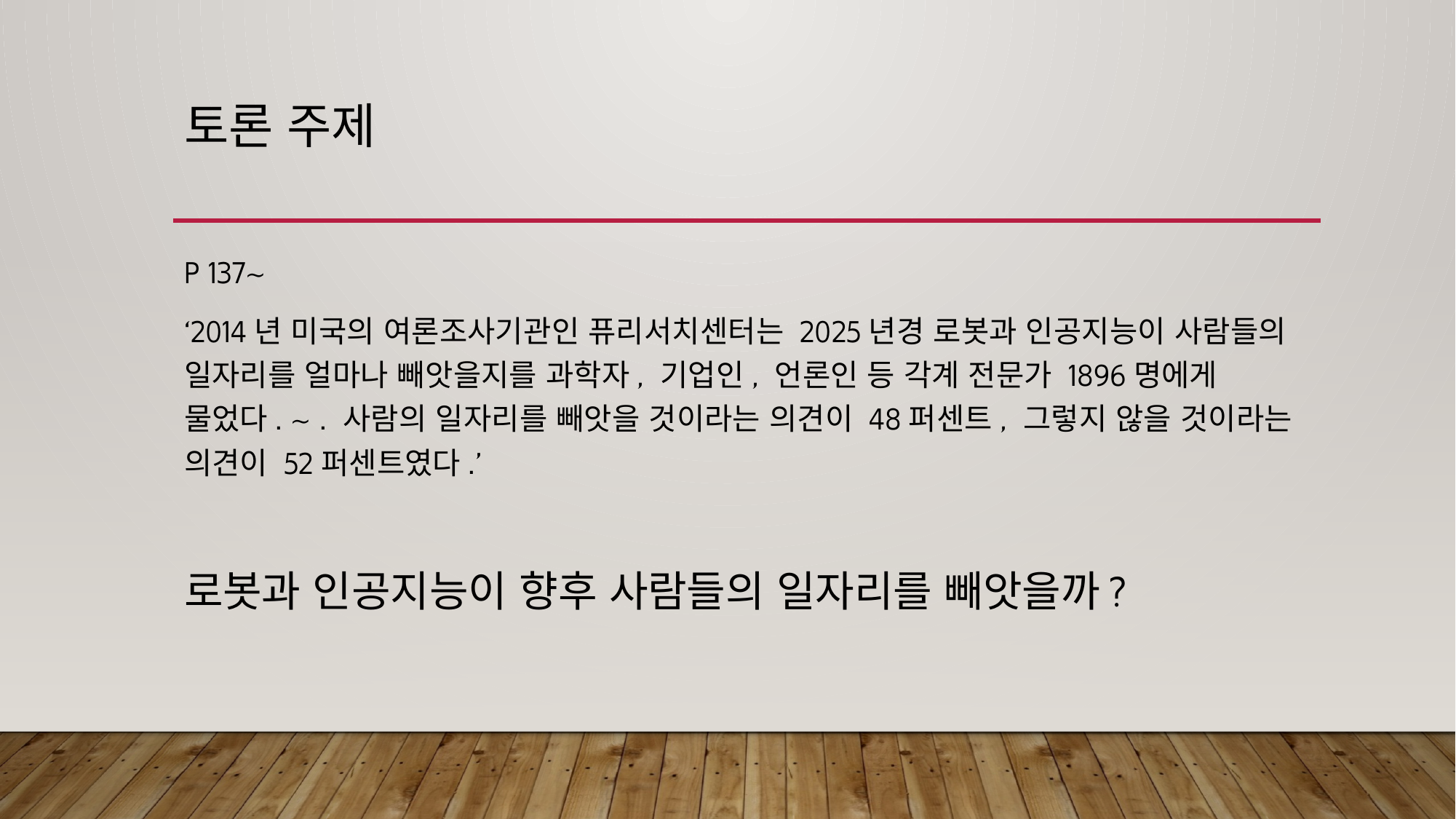

# 토론 주제
P 137~
‘2014년 미국의 여론조사기관인 퓨리서치센터는 2025년경 로봇과 인공지능이 사람들의 일자리를 얼마나 빼앗을지를 과학자, 기업인, 언론인 등 각계 전문가 1896명에게 물었다. ~ . 사람의 일자리를 빼앗을 것이라는 의견이 48퍼센트, 그렇지 않을 것이라는 의견이 52퍼센트였다.’

로봇과 인공지능이 향후 사람들의 일자리를 빼앗을까?